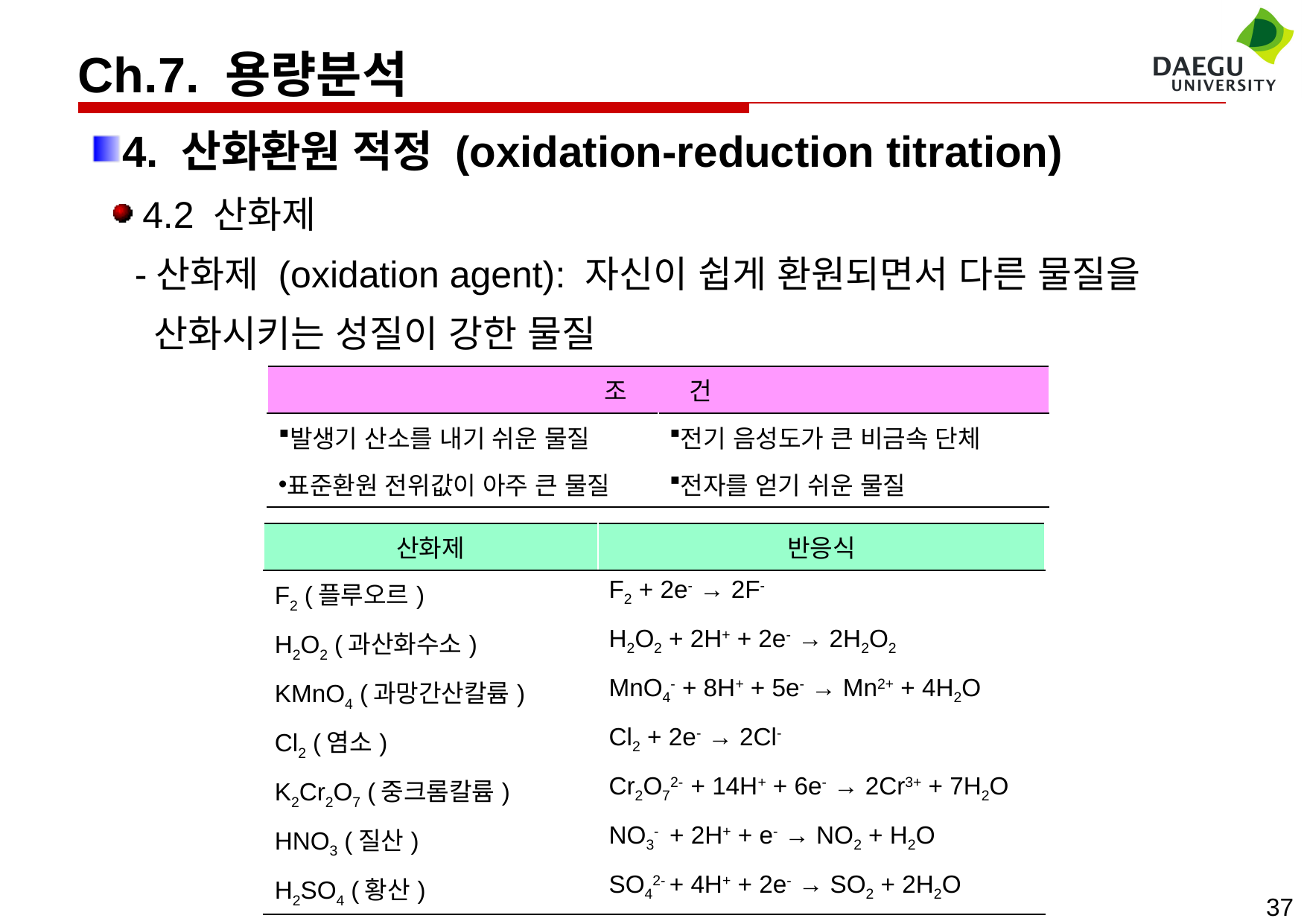

Ch.7. 용량분석
4. 산화환원 적정 (oxidation-reduction titration)
 4.2 산화제
  -산화제 (oxidation agent): 자신이 쉽게 환원되면서 다른 물질을
   산화시키는 성질이 강한 물질
| 조 건 |  |
| --- | --- |
| 발생기 산소를 내기 쉬운 물질 | 전기 음성도가 큰 비금속 단체 |
| 표준환원 전위값이 아주 큰 물질 | 전자를 얻기 쉬운 물질 |
| 산화제 | 반응식 |
| --- | --- |
| F2 (플루오르) | F2 + 2e- → 2F- |
| H2O2 (과산화수소) | H2O2 + 2H+ + 2e- → 2H2O2 |
| KMnO4 (과망간산칼륨) | MnO4- + 8H+ + 5e- → Mn2+ + 4H2O |
| Cl2 (염소) | Cl2 + 2e- → 2Cl- |
| K2Cr2O7 (중크롬칼륨) | Cr2O72- + 14H+ + 6e- → 2Cr3+ + 7H2O |
| HNO3 (질산) | NO3- + 2H+ + e- → NO2 + H2O |
| H2SO4 (황산) | SO42- + 4H+ + 2e- → SO2 + 2H2O |
37